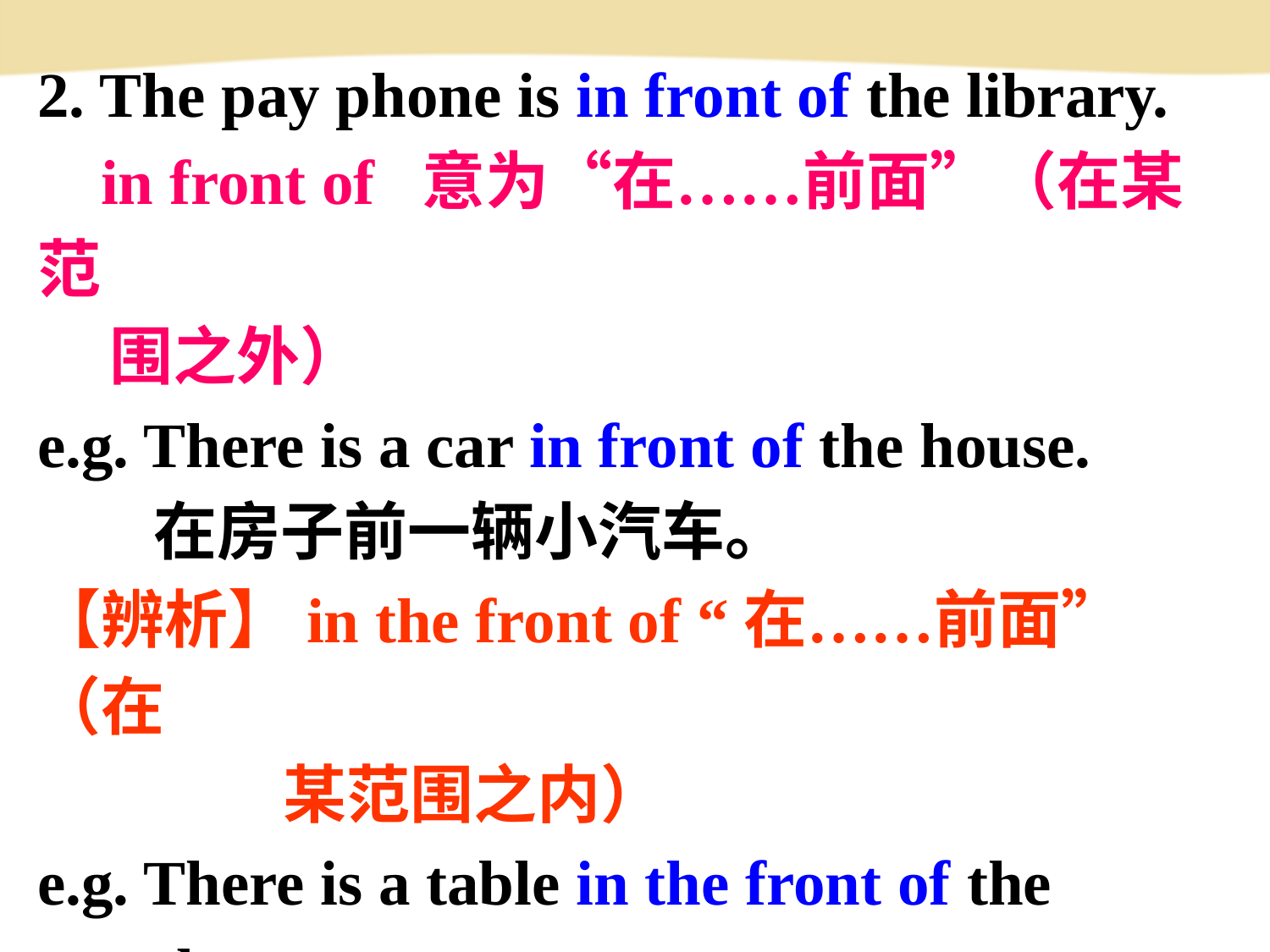

2. The pay phone is in front of the library.
    in front of  意为“在……前面”（在某范
    围之外）
e.g. There is a car in front of the house.
       在房子前一辆小汽车。
【辨析】in the front of “在……前面”（在
                某范围之内）
e.g. There is a table in the front of the
       classroom.
       在教室的前面有一张桌子。